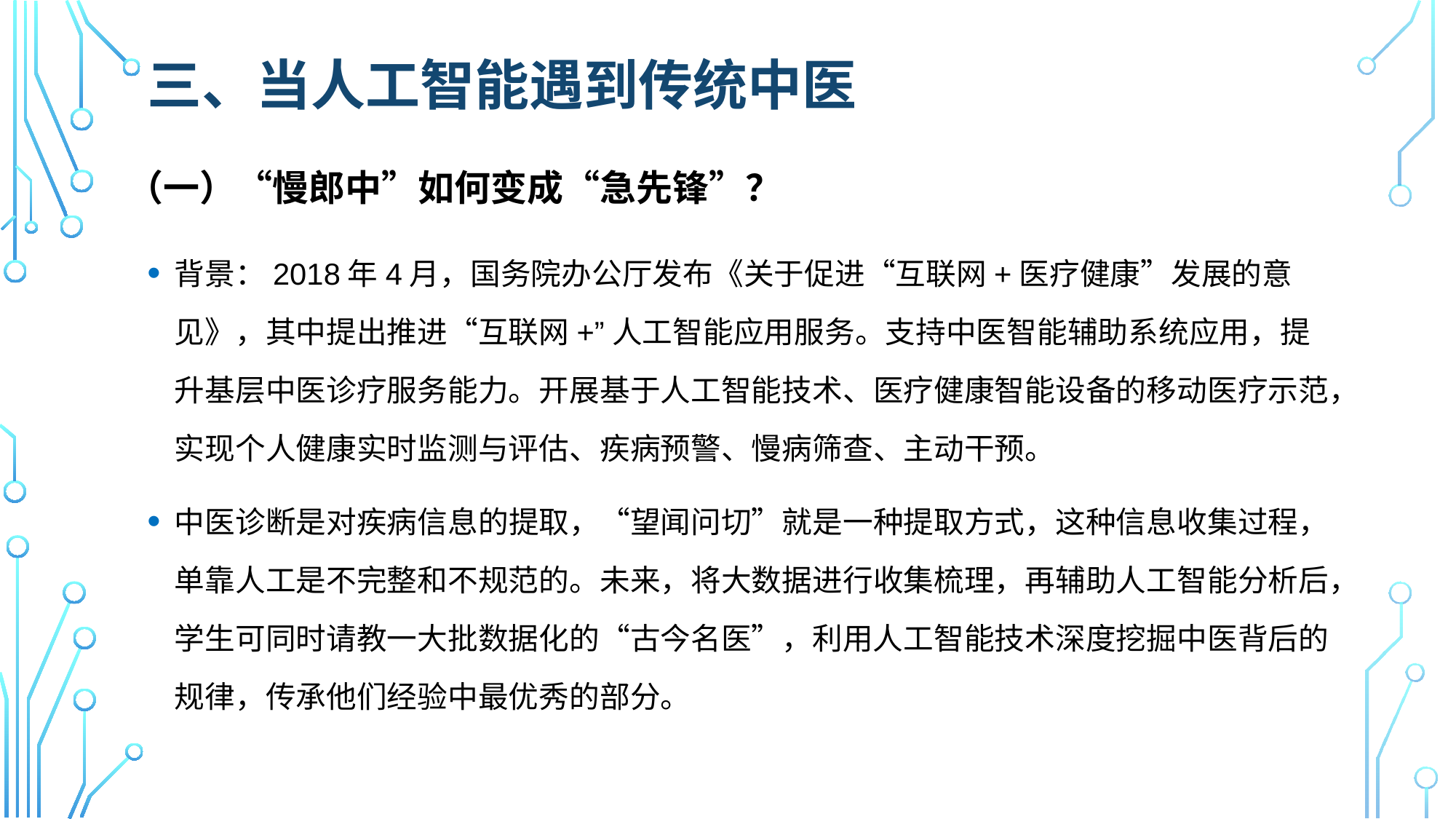

# 三、当人工智能遇到传统中医
（一）“慢郎中”如何变成“急先锋”？
背景：2018年4月，国务院办公厅发布《关于促进“互联网+医疗健康”发展的意见》，其中提出推进“互联网+”人工智能应用服务。支持中医智能辅助系统应用，提升基层中医诊疗服务能力。开展基于人工智能技术、医疗健康智能设备的移动医疗示范，实现个人健康实时监测与评估、疾病预警、慢病筛查、主动干预。
中医诊断是对疾病信息的提取，“望闻问切”就是一种提取方式，这种信息收集过程，单靠人工是不完整和不规范的。未来，将大数据进行收集梳理，再辅助人工智能分析后，学生可同时请教一大批数据化的“古今名医”，利用人工智能技术深度挖掘中医背后的规律，传承他们经验中最优秀的部分。